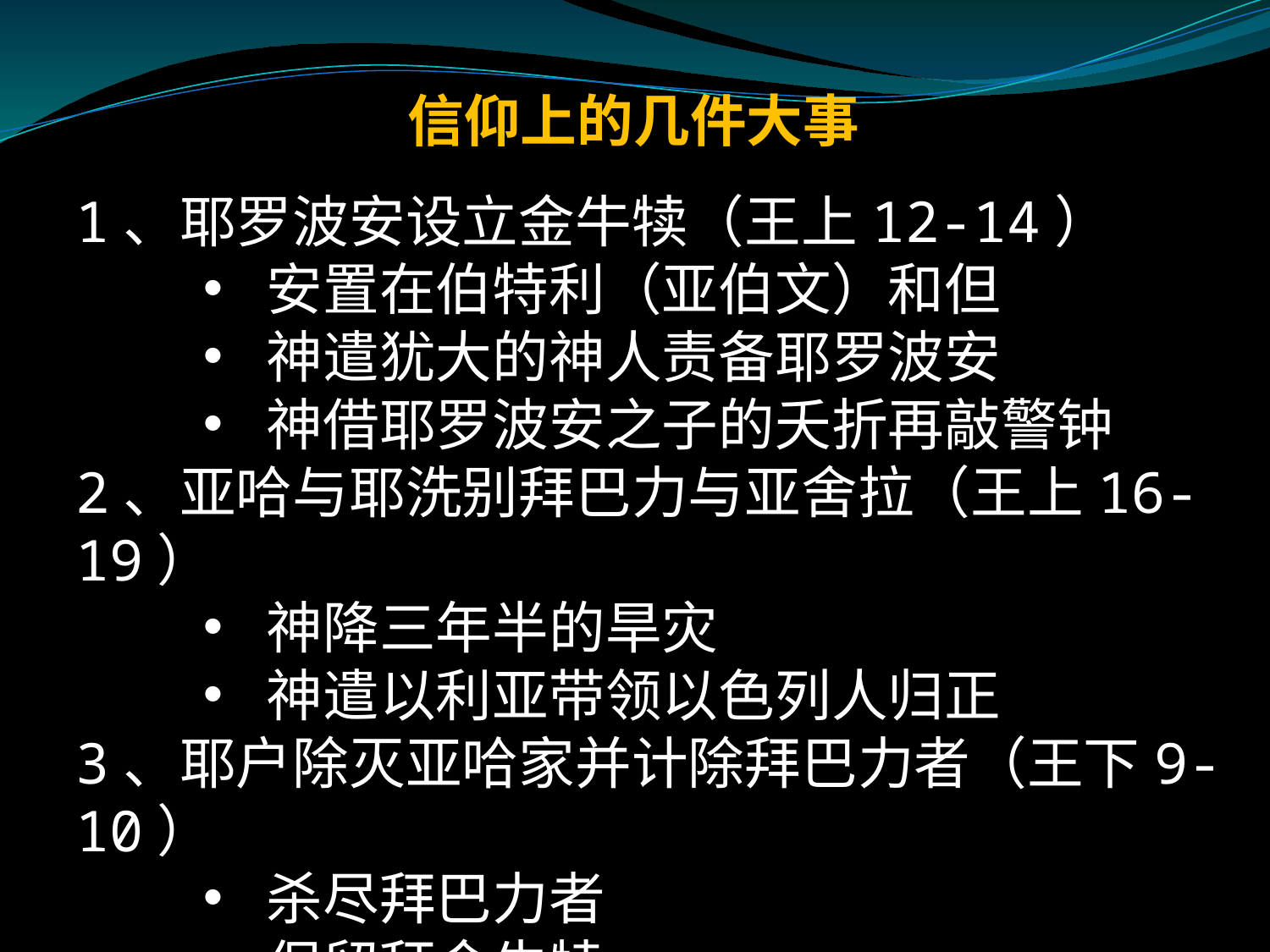

# 信仰上的几件大事
1、耶罗波安设立金牛犊（王上12-14）
安置在伯特利（亚伯文）和但
神遣犹大的神人责备耶罗波安
神借耶罗波安之子的夭折再敲警钟
2、亚哈与耶洗别拜巴力与亚舍拉（王上16-19）
神降三年半的旱灾
神遣以利亚带领以色列人归正
3、耶户除灭亚哈家并计除拜巴力者（王下9-10）
杀尽拜巴力者
保留拜金牛犊